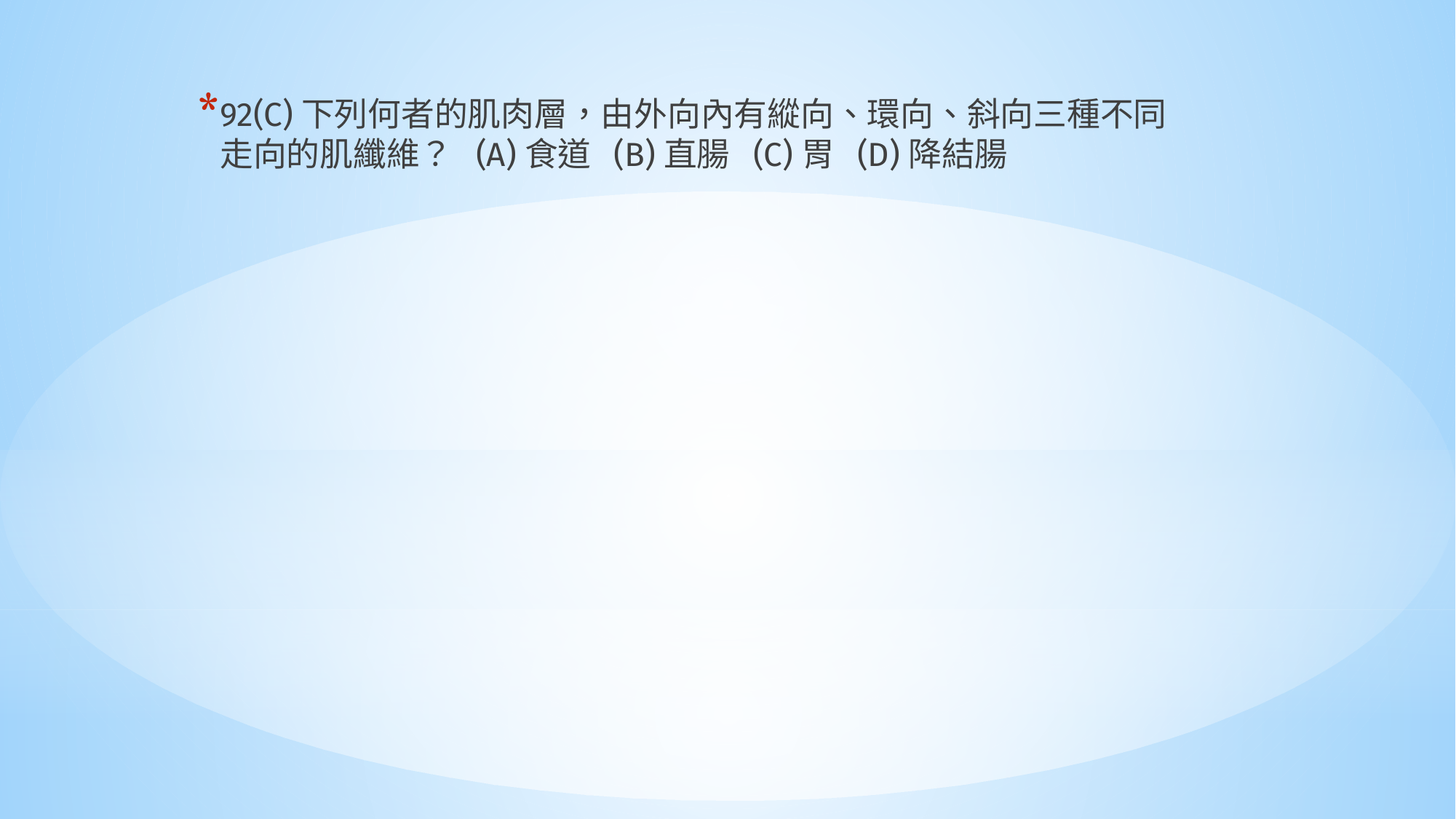

92(C)下列何者的肌肉層，由外向內有縱向、環向、斜向三種不同走向的肌纖維？  (A)食道  (B)直腸  (C)胃  (D)降結腸
#